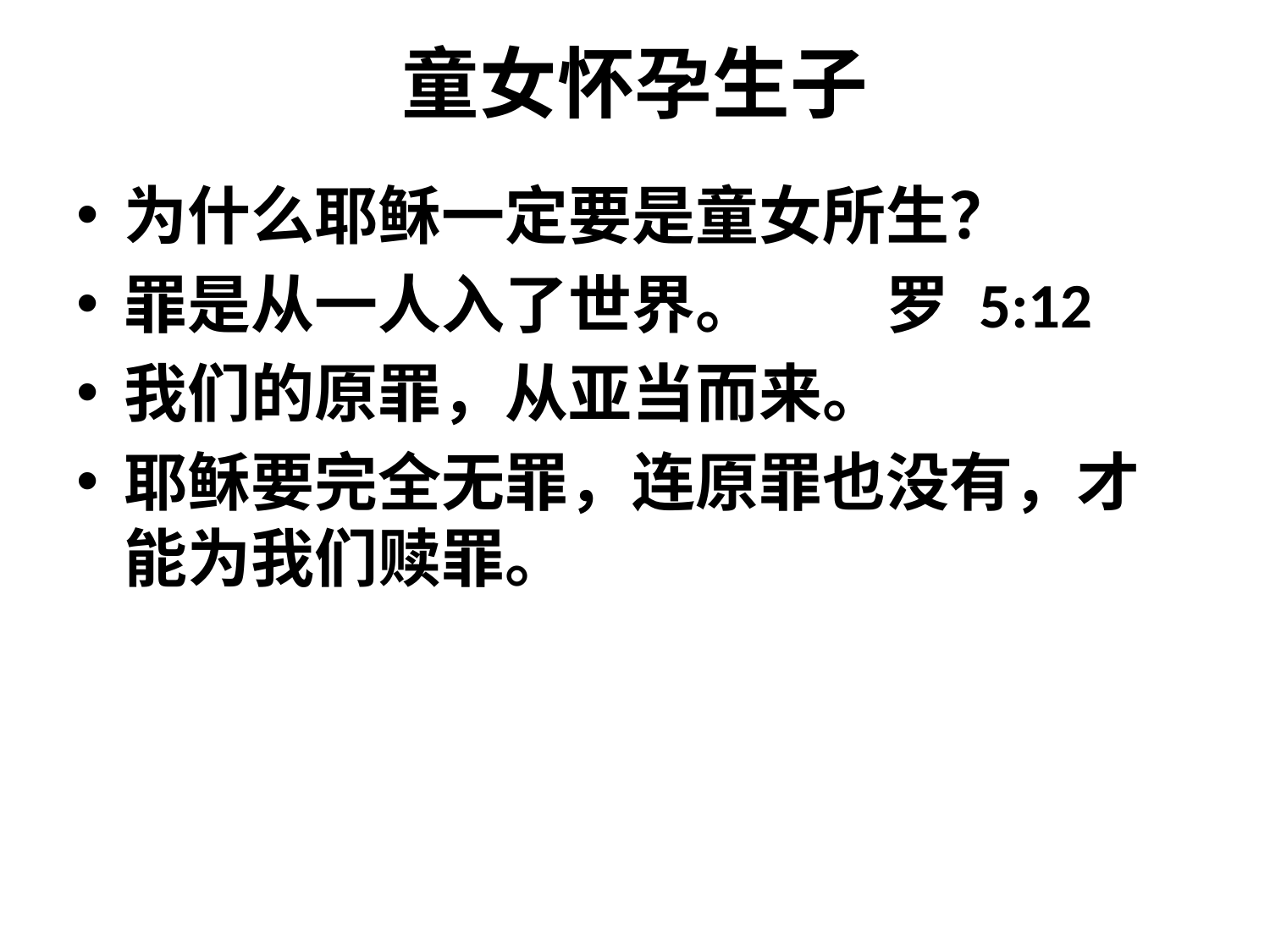

# 童女怀孕生子
为什么耶稣一定要是童女所生？
罪是从一人入了世界。	罗 5:12
我们的原罪，从亚当而来。
耶稣要完全无罪，连原罪也没有，才能为我们赎罪。